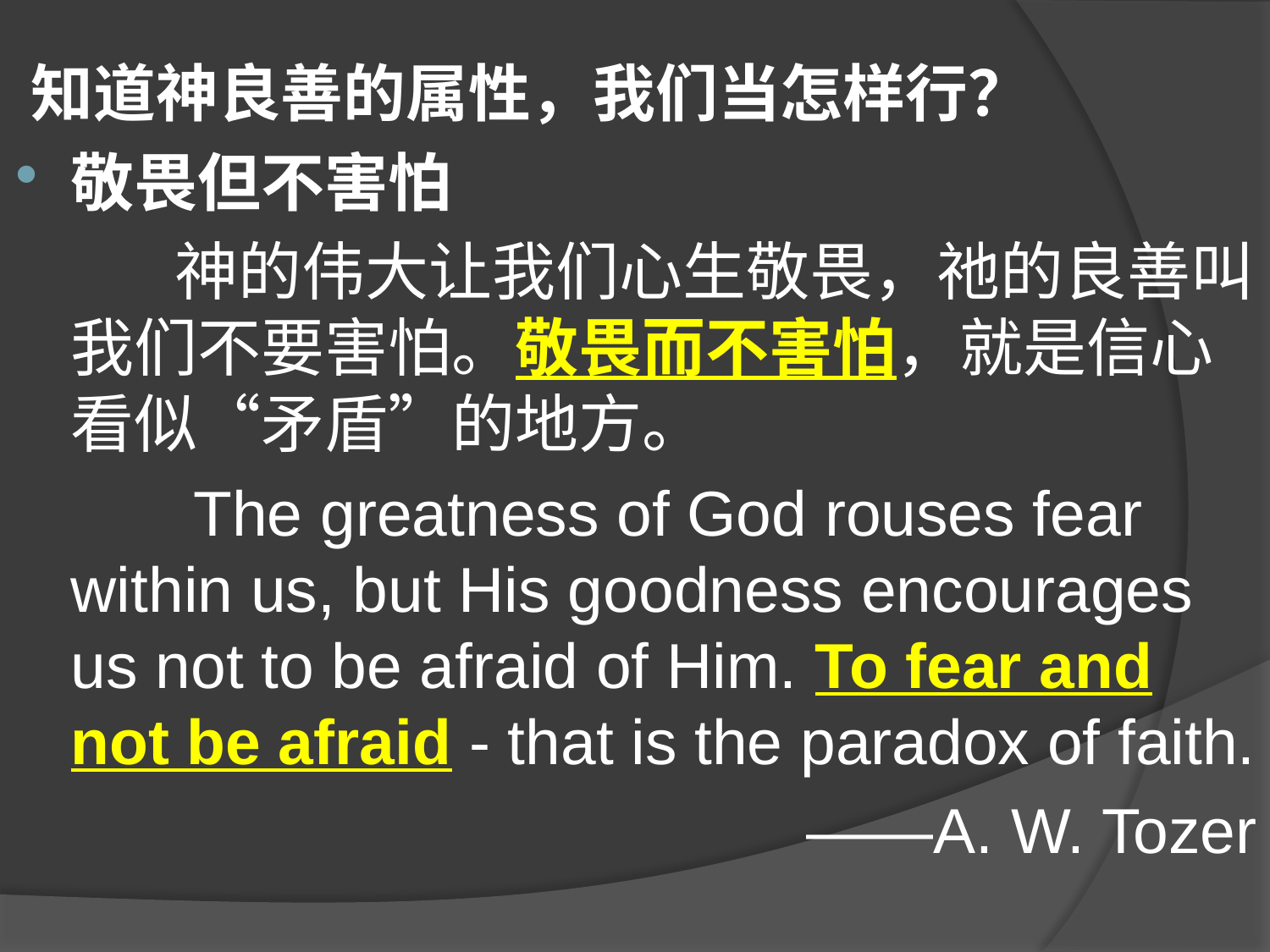

# 知道神良善的属性，我们当怎样行？
敬畏但不害怕
          神的伟大让我们心生敬畏，祂的良善叫我们不要害怕。敬畏而不害怕，就是信心看似“矛盾”的地方。
          The greatness of God rouses fear within us, but His goodness encourages us not to be afraid of Him. To fear and not be afraid - that is the paradox of faith.
——A. W. Tozer